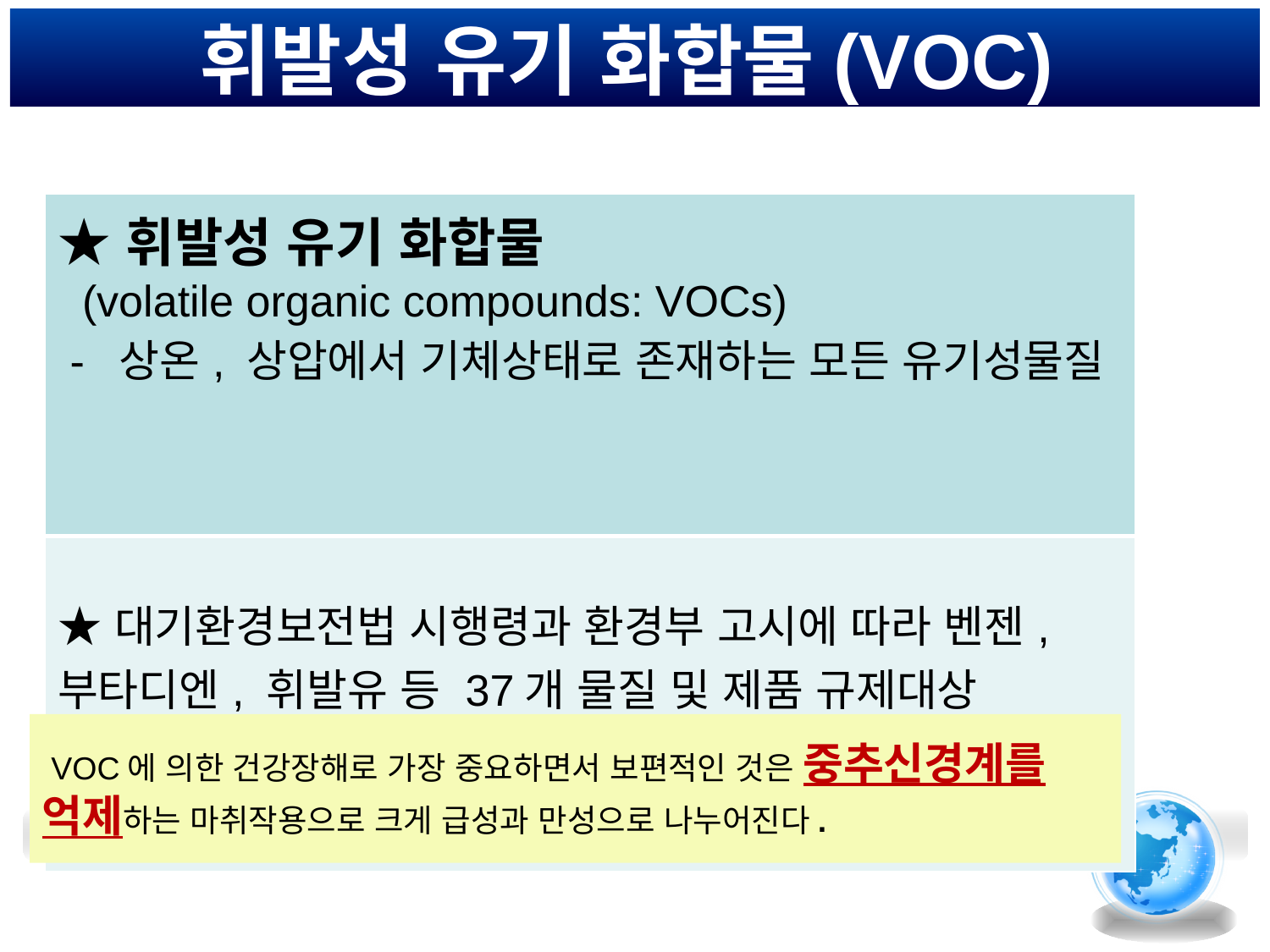

# 휘발성 유기 화합물(VOC)
| ★휘발성 유기 화합물 (volatile organic compounds: VOCs) - 상온, 상압에서 기체상태로 존재하는 모든 유기성물질 |
| --- |
| ★대기환경보전법 시행령과 환경부 고시에 따라 벤젠, 부타디엔, 휘발유 등 37개 물질 및 제품 규제대상 |
 VOC에 의한 건강장해로 가장 중요하면서 보편적인 것은 중추신경계를 억제하는 마취작용으로 크게 급성과 만성으로 나누어진다.